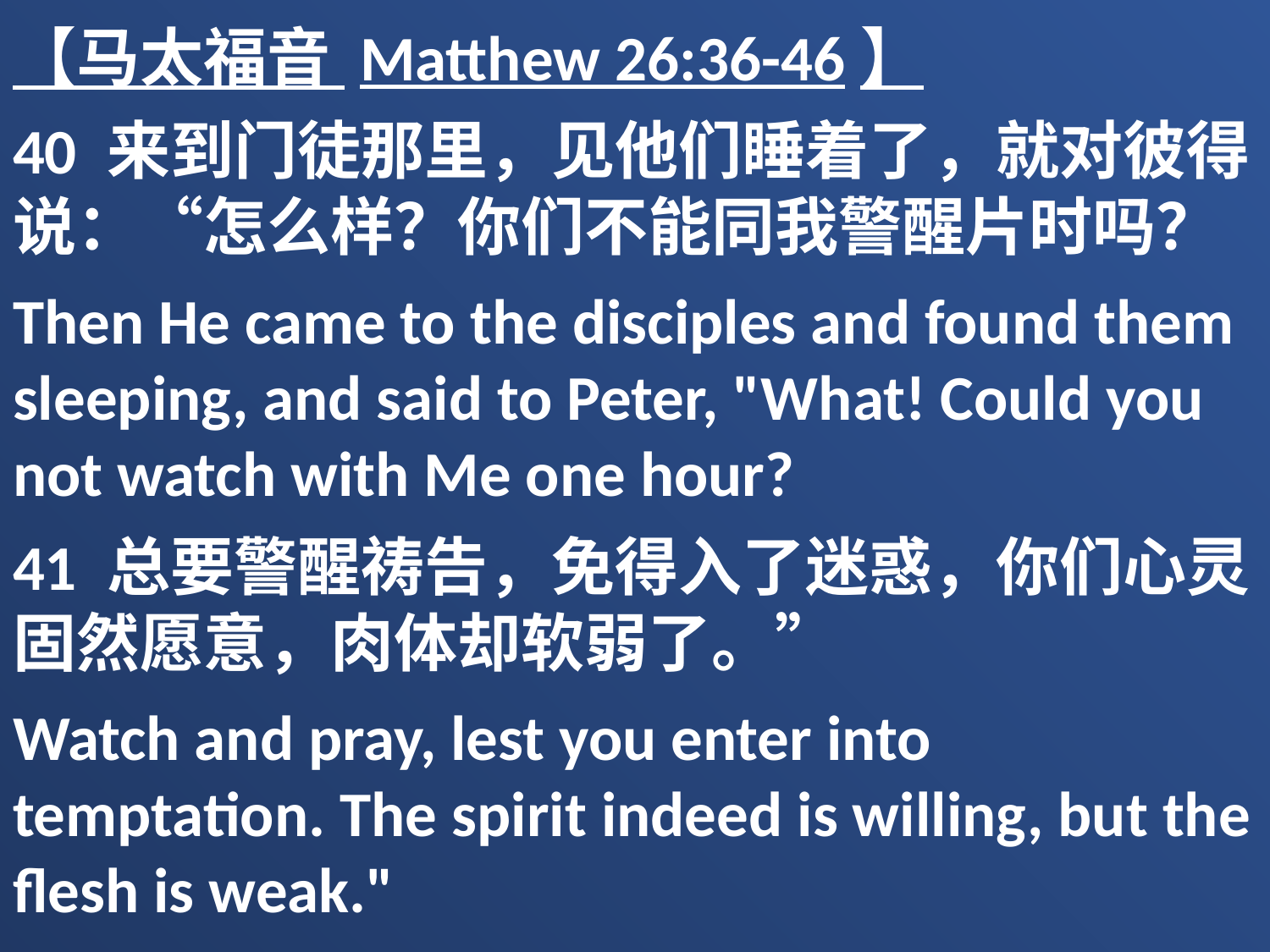

【马太福音 Matthew 26:36-46】
40 来到门徒那里，见他们睡着了，就对彼得说：“怎么样？你们不能同我警醒片时吗？
Then He came to the disciples and found them sleeping, and said to Peter, "What! Could you not watch with Me one hour?
41 总要警醒祷告，免得入了迷惑，你们心灵固然愿意，肉体却软弱了。”
Watch and pray, lest you enter into temptation. The spirit indeed is willing, but the flesh is weak."